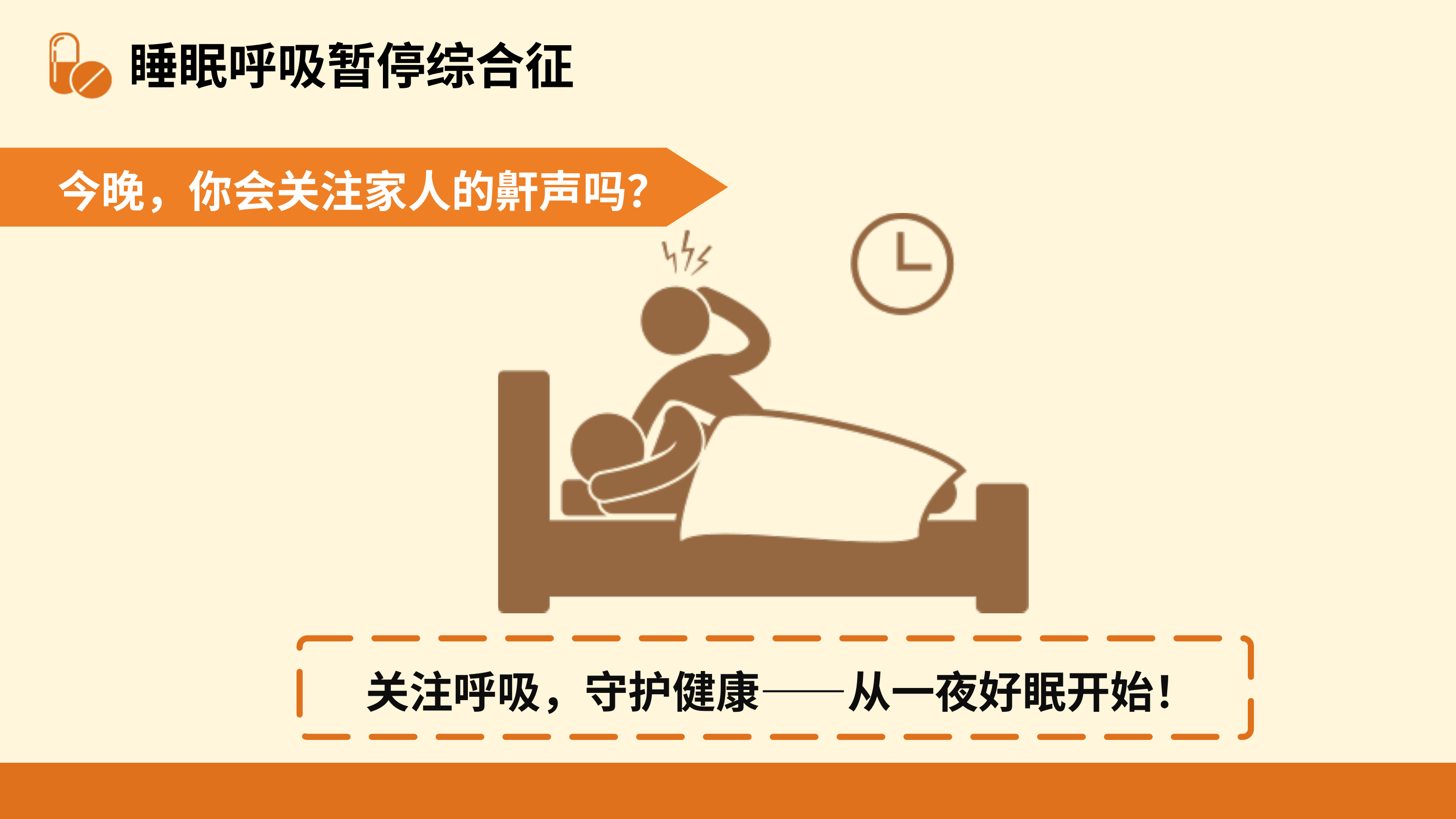

睡眠呼吸暂停综合征

今晚，你会关注家人的鼾声吗？

关注呼吸，守护健康——从一夜好眠开始！